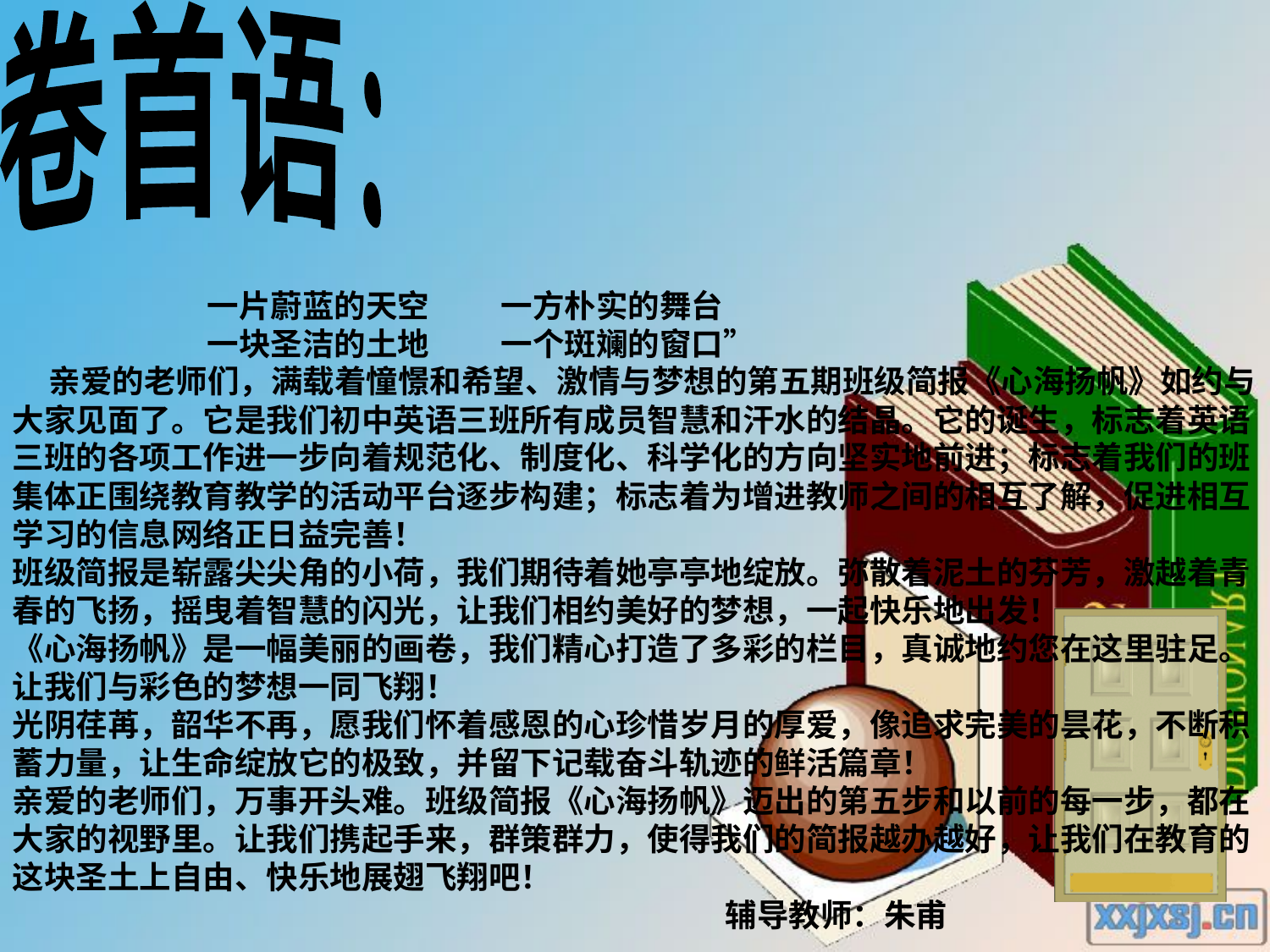

卷首语：
                          一片蔚蓝的天空          一方朴实的舞台
                          一块圣洁的土地          一个斑斓的窗口”
    亲爱的老师们，满载着憧憬和希望、激情与梦想的第五期班级简报《心海扬帆》如约与大家见面了。它是我们初中英语三班所有成员智慧和汗水的结晶。它的诞生，标志着英语三班的各项工作进一步向着规范化、制度化、科学化的方向坚实地前进；标志着我们的班集体正围绕教育教学的活动平台逐步构建；标志着为增进教师之间的相互了解，促进相互学习的信息网络正日益完善！
班级简报是崭露尖尖角的小荷，我们期待着她亭亭地绽放。弥散着泥土的芬芳，激越着青春的飞扬，摇曳着智慧的闪光，让我们相约美好的梦想，一起快乐地出发！
《心海扬帆》是一幅美丽的画卷，我们精心打造了多彩的栏目，真诚地约您在这里驻足。让我们与彩色的梦想一同飞翔！
光阴荏苒，韶华不再，愿我们怀着感恩的心珍惜岁月的厚爱，像追求完美的昙花，不断积蓄力量，让生命绽放它的极致，并留下记载奋斗轨迹的鲜活篇章！
亲爱的老师们，万事开头难。班级简报《心海扬帆》迈出的第五步和以前的每一步，都在大家的视野里。让我们携起手来，群策群力，使得我们的简报越办越好，让我们在教育的这块圣土上自由、快乐地展翅飞翔吧！
                                                                                                  辅导教师：朱甫